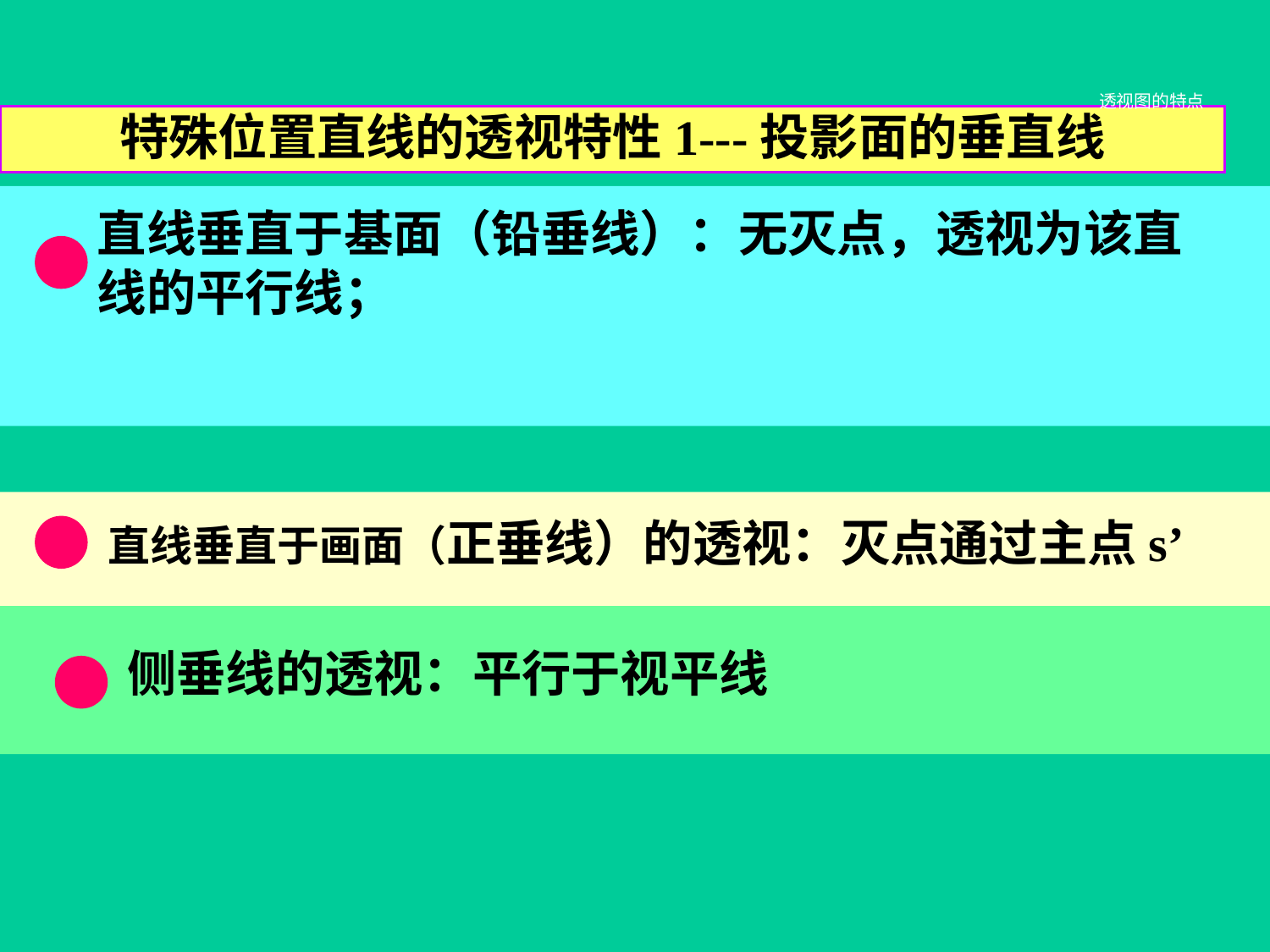

# 透视图的特点
特殊位置直线的透视特性1---投影面的垂直线

直线垂直于基面（铅垂线）：无灭点，透视为该直线的平行线；

直线垂直于画面（正垂线）的透视：灭点通过主点s’

侧垂线的透视：平行于视平线